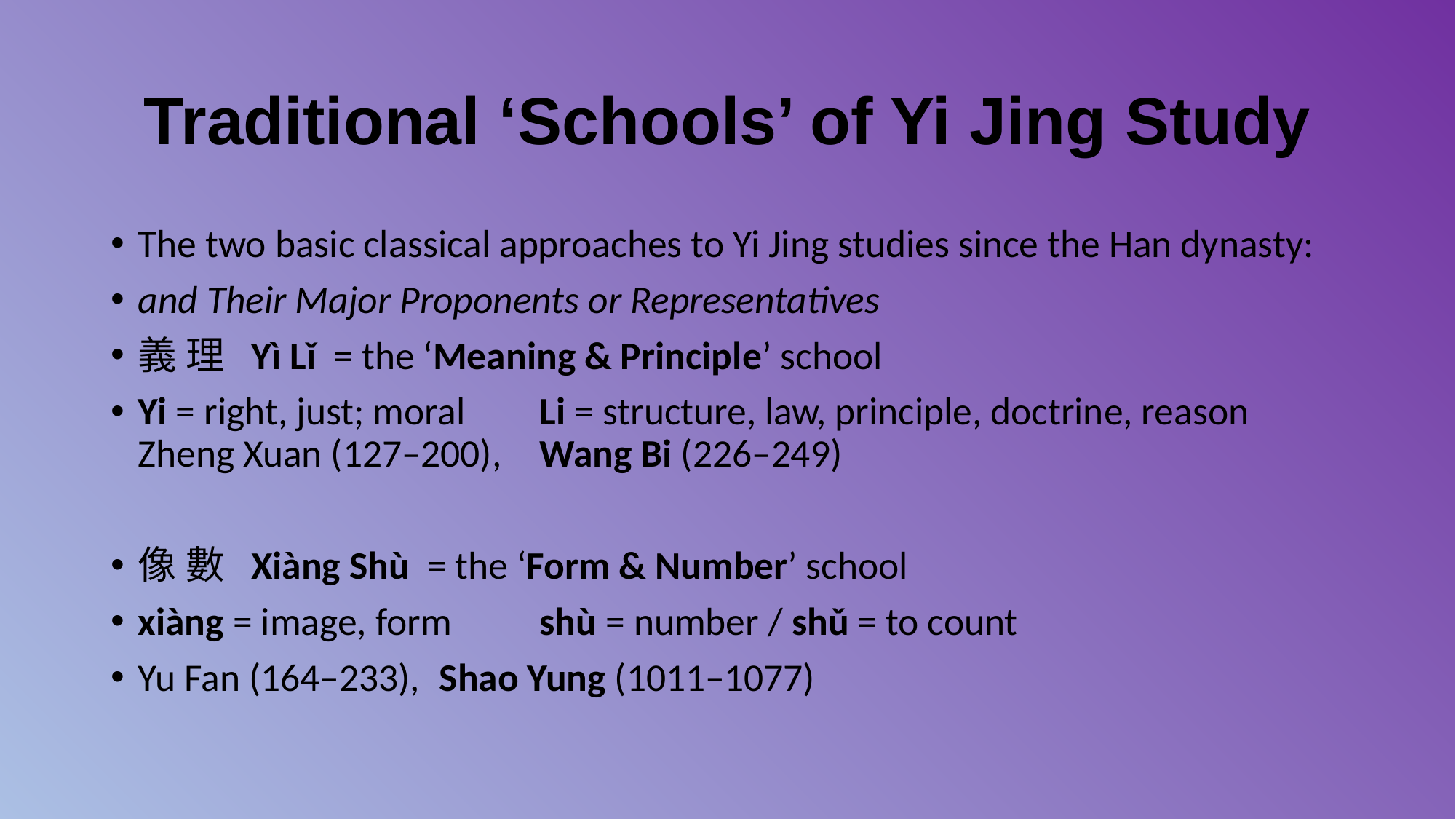

# Traditional ‘Schools’ of Yi Jing Study
The two basic classical approaches to Yi Jing studies since the Han dynasty:
and Their Major Proponents or Representatives
義 理  Yì Lǐ  = the ‘Meaning & Principle’ school
Yi = right, just; moral	Li = structure, law, principle, doctrine, reason
Zheng Xuan (127–200),	Wang Bi (226–249)

像 數  Xiàng Shù  = the ‘Form & Number’ school
xiàng = image, form	shù = number / shǔ = to count
Yu Fan (164–233),		Shao Yung (1011–1077)